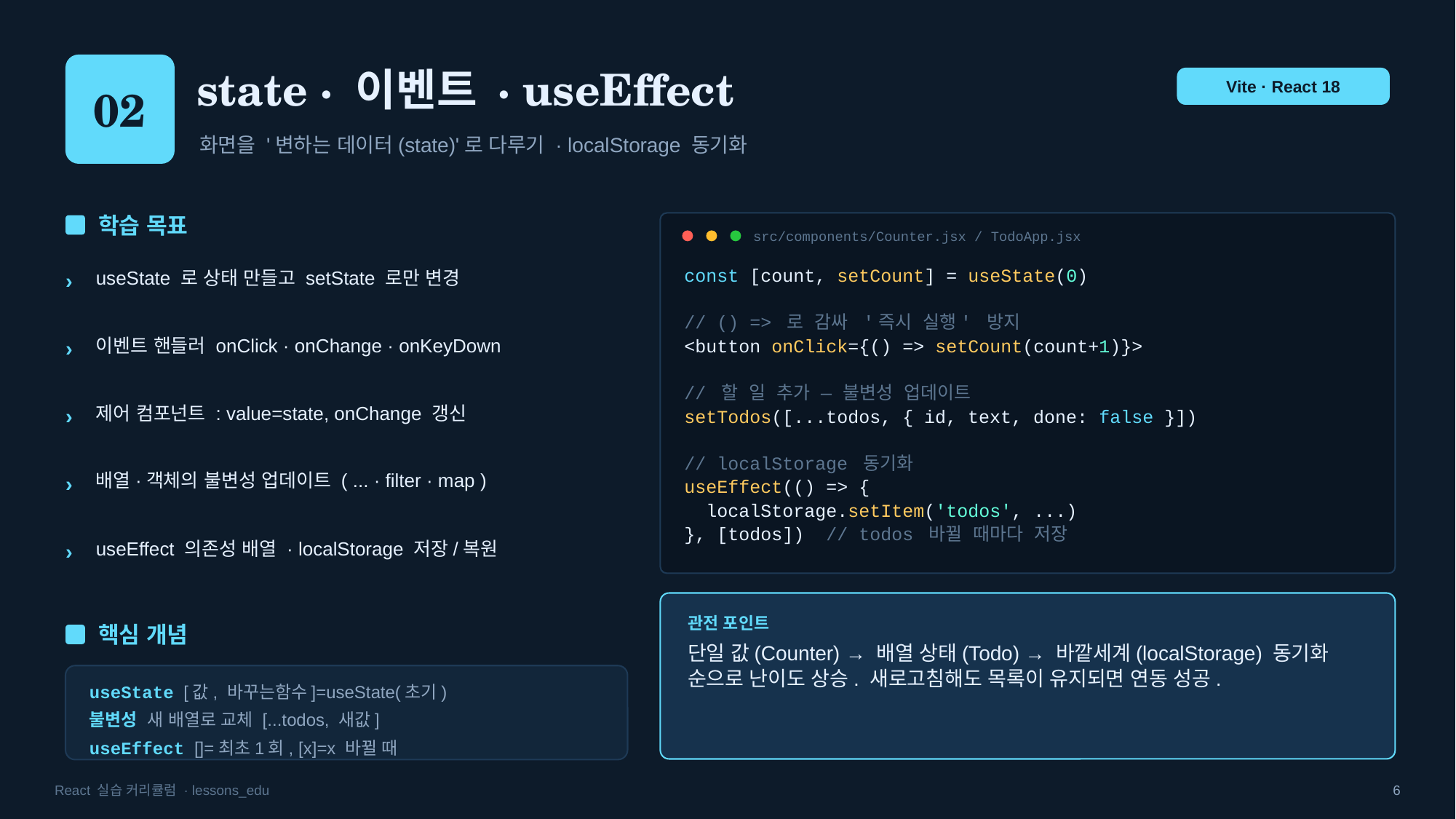

02
state · 이벤트 · useEffect
Vite · React 18
화면을 '변하는 데이터(state)'로 다루기 · localStorage 동기화
학습 목표

src/components/Counter.jsx / TodoApp.jsx

const [count, setCount] = useState(0)

// () => 로 감싸 '즉시 실행' 방지
<button onClick={() => setCount(count+1)}>

// 할 일 추가 — 불변성 업데이트
setTodos([...todos, { id, text, done: false }])

// localStorage 동기화
useEffect(() => {
  localStorage.setItem('todos', ...)
}, [todos])  // todos 바뀔 때마다 저장
›
useState 로 상태 만들고 setState 로만 변경
›
이벤트 핸들러 onClick · onChange · onKeyDown
›
제어 컴포넌트 : value=state, onChange 갱신
›
배열·객체의 불변성 업데이트 ( ... · filter · map )
›
useEffect 의존성 배열 · localStorage 저장/복원

관전 포인트
핵심 개념

단일 값(Counter) → 배열 상태(Todo) → 바깥세계(localStorage) 동기화 순으로 난이도 상승. 새로고침해도 목록이 유지되면 연동 성공.

useState  [값, 바꾸는함수]=useState(초기)
불변성  새 배열로 교체 [...todos, 새값]
useEffect  []=최초1회, [x]=x 바뀔 때
React 실습 커리큘럼 · lessons_edu
6